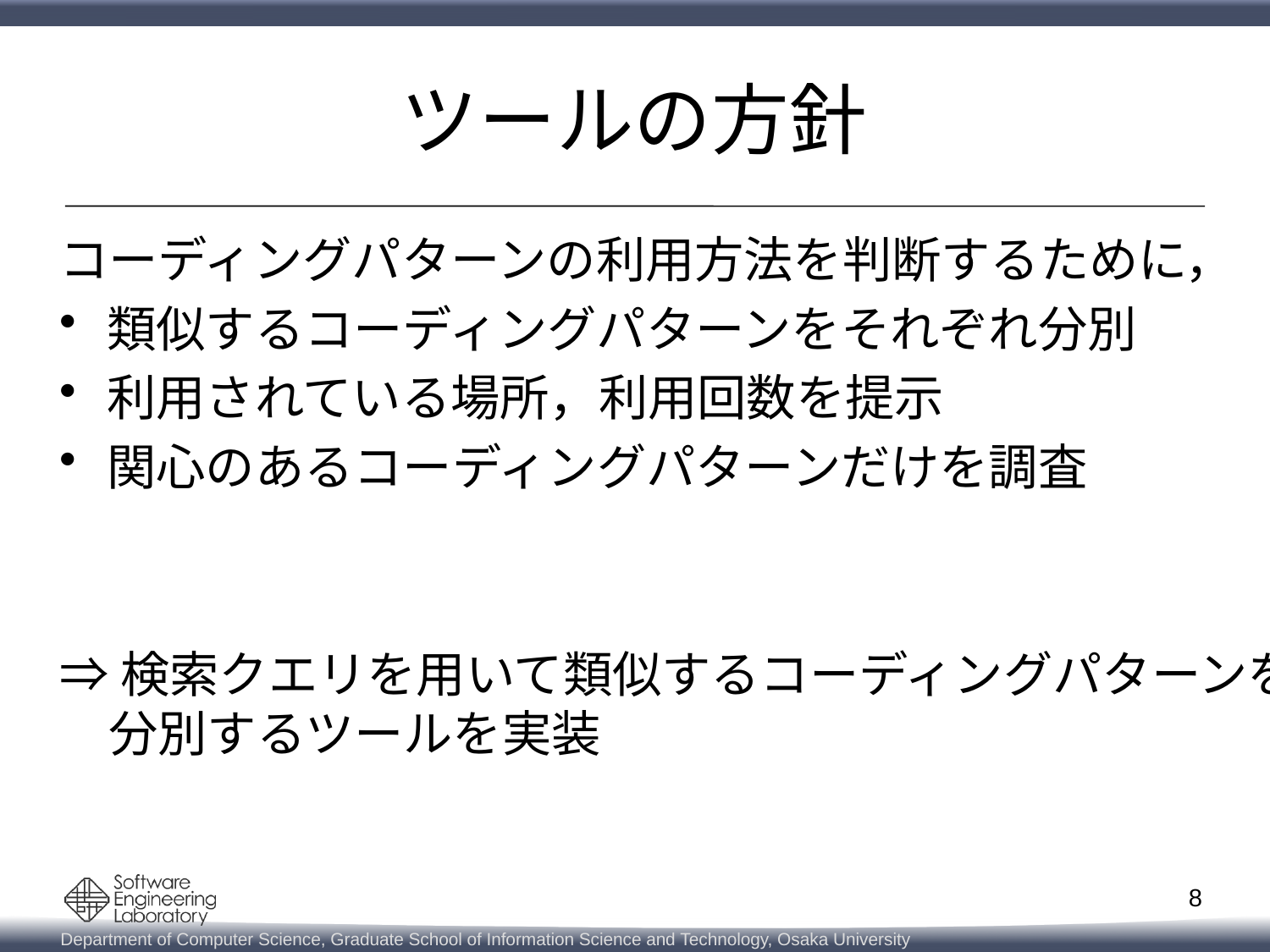

# ツールの方針
コーディングパターンの利用方法を判断するために，
類似するコーディングパターンをそれぞれ分別
利用されている場所，利用回数を提示
関心のあるコーディングパターンだけを調査

⇒検索クエリを用いて類似するコーディングパターンを
　分別するツールを実装
8